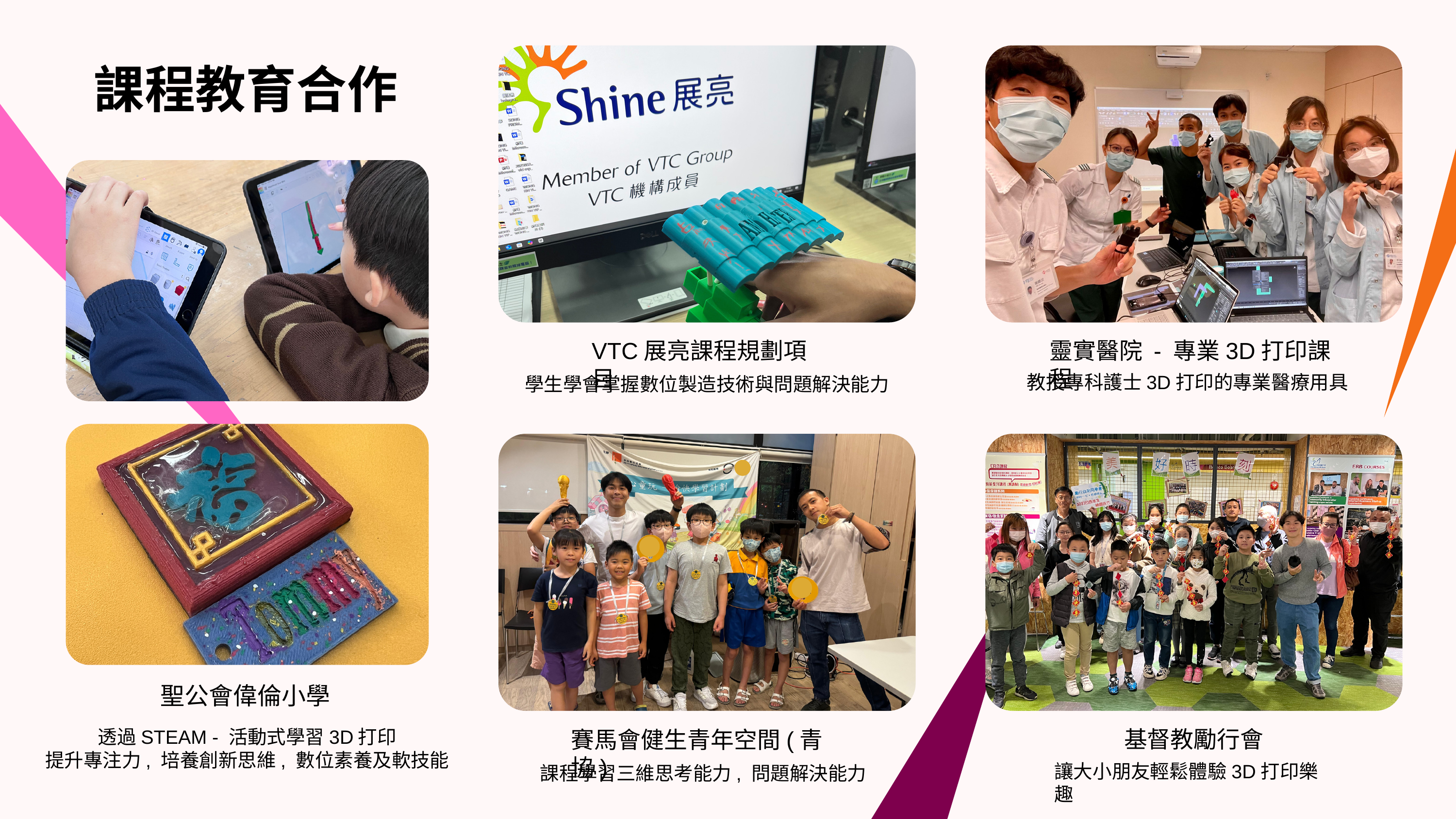

課程教育合作

VTC展亮課程規劃項目
靈實醫院 - 專業3D打印課程
教授專科護士3D打印的專業醫療用具
學生學會掌握數位製造技術與問題解決能力

聖公會偉倫小學

基督教勵行會
透過STEAM - 活動式學習3D打印
提升專注力, 培養創新思維, 數位素養及軟技能
賽馬會健生青年空間(青協)
讓大小朋友輕鬆體驗3D打印樂趣
課程學習三維思考能力, 問題解決能力